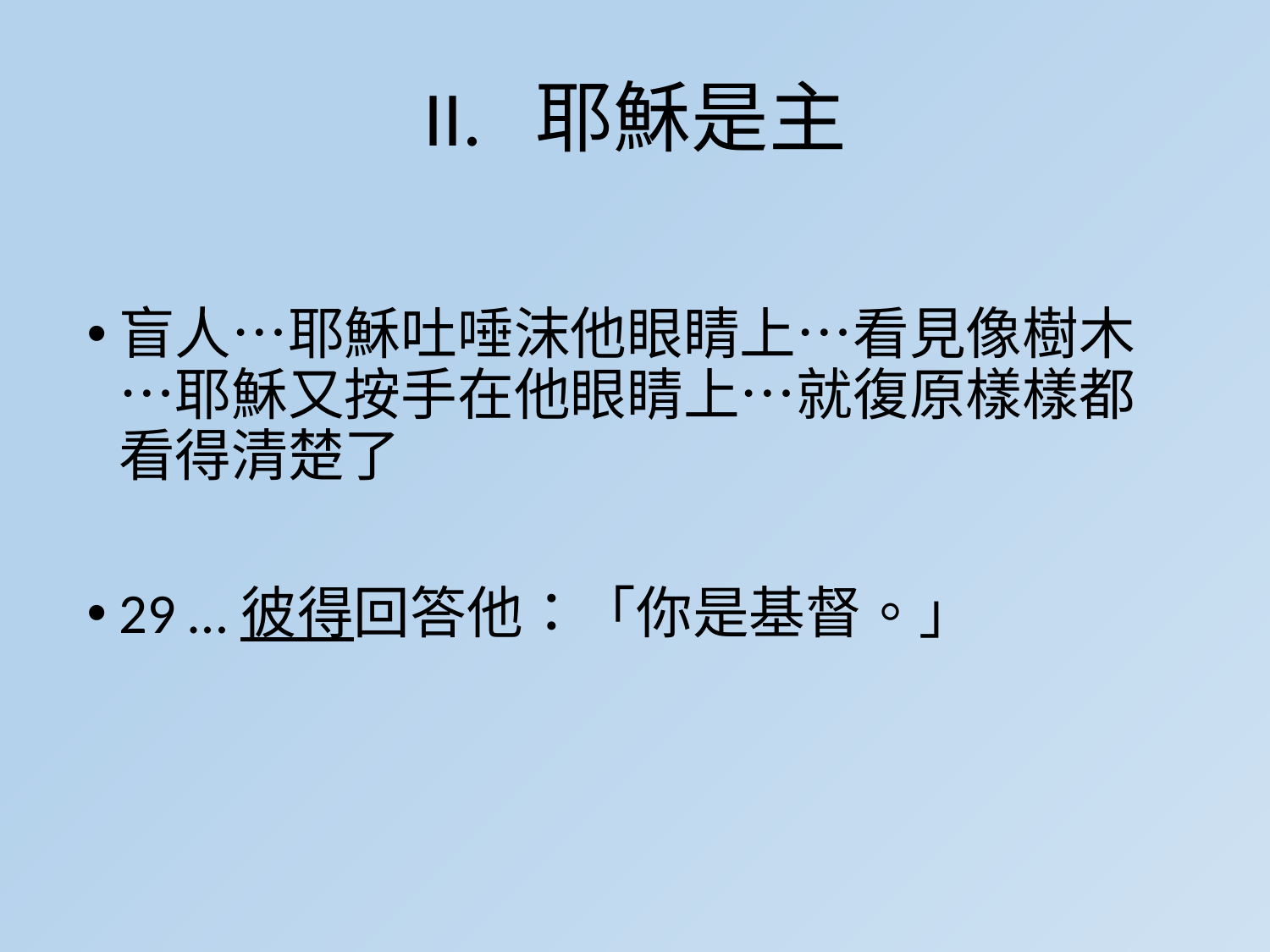

# II.  耶穌是主

盲人…耶穌吐唾沫他眼睛上…看見像樹木…耶穌又按手在他眼睛上…就復原樣樣都看得清楚了

29 …彼得回答他：「你是基督。」